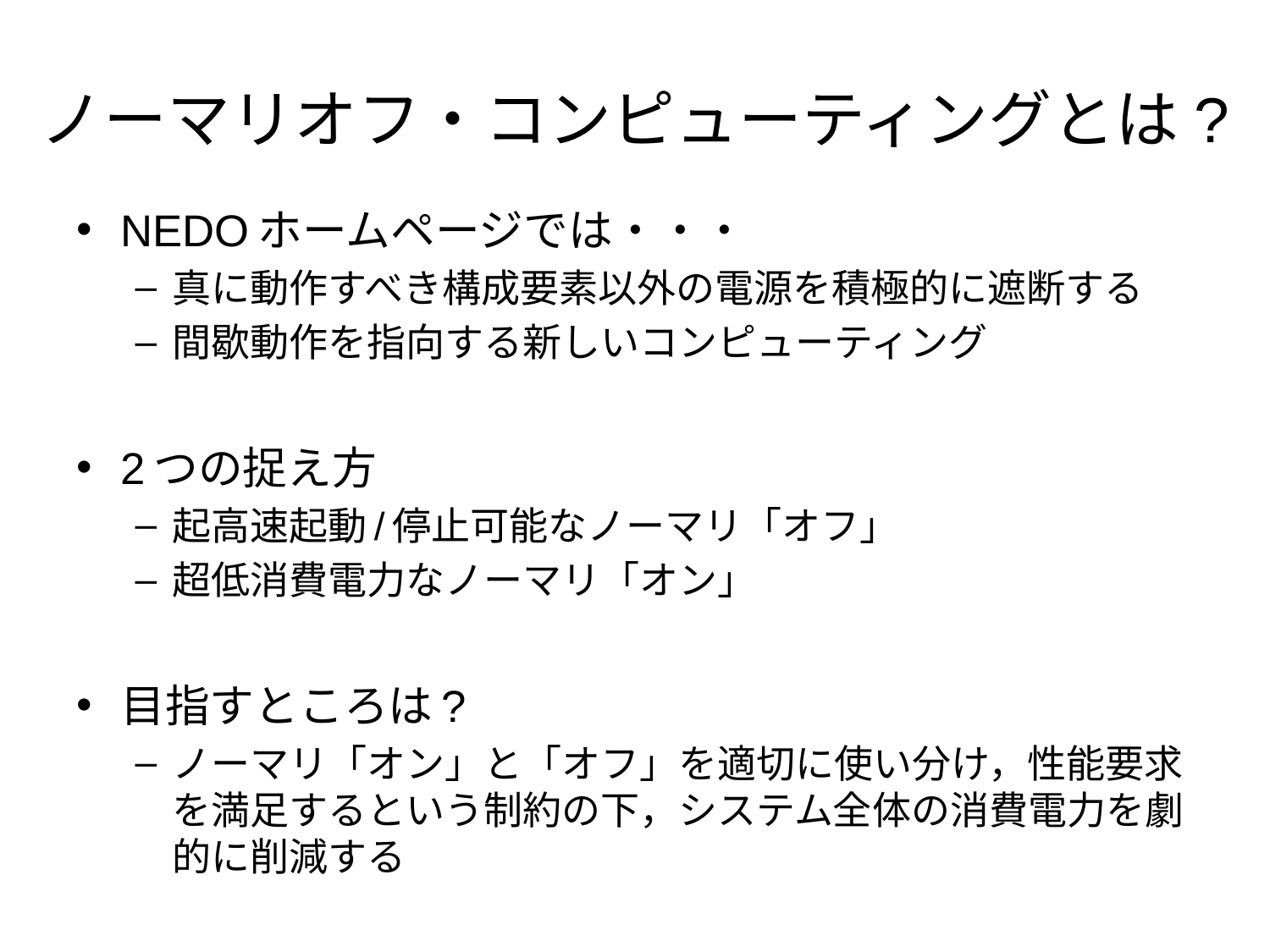

# ノーマリオフ・コンピューティングとは?
NEDOホームページでは・・・
真に動作すべき構成要素以外の電源を積極的に遮断する
間歇動作を指向する新しいコンピューティング

2つの捉え方
起高速起動/停止可能なノーマリ「オフ」
超低消費電力なノーマリ「オン」

目指すところは?
ノーマリ「オン」と「オフ」を適切に使い分け，性能要求を満足するという制約の下，システム全体の消費電力を劇的に削減する